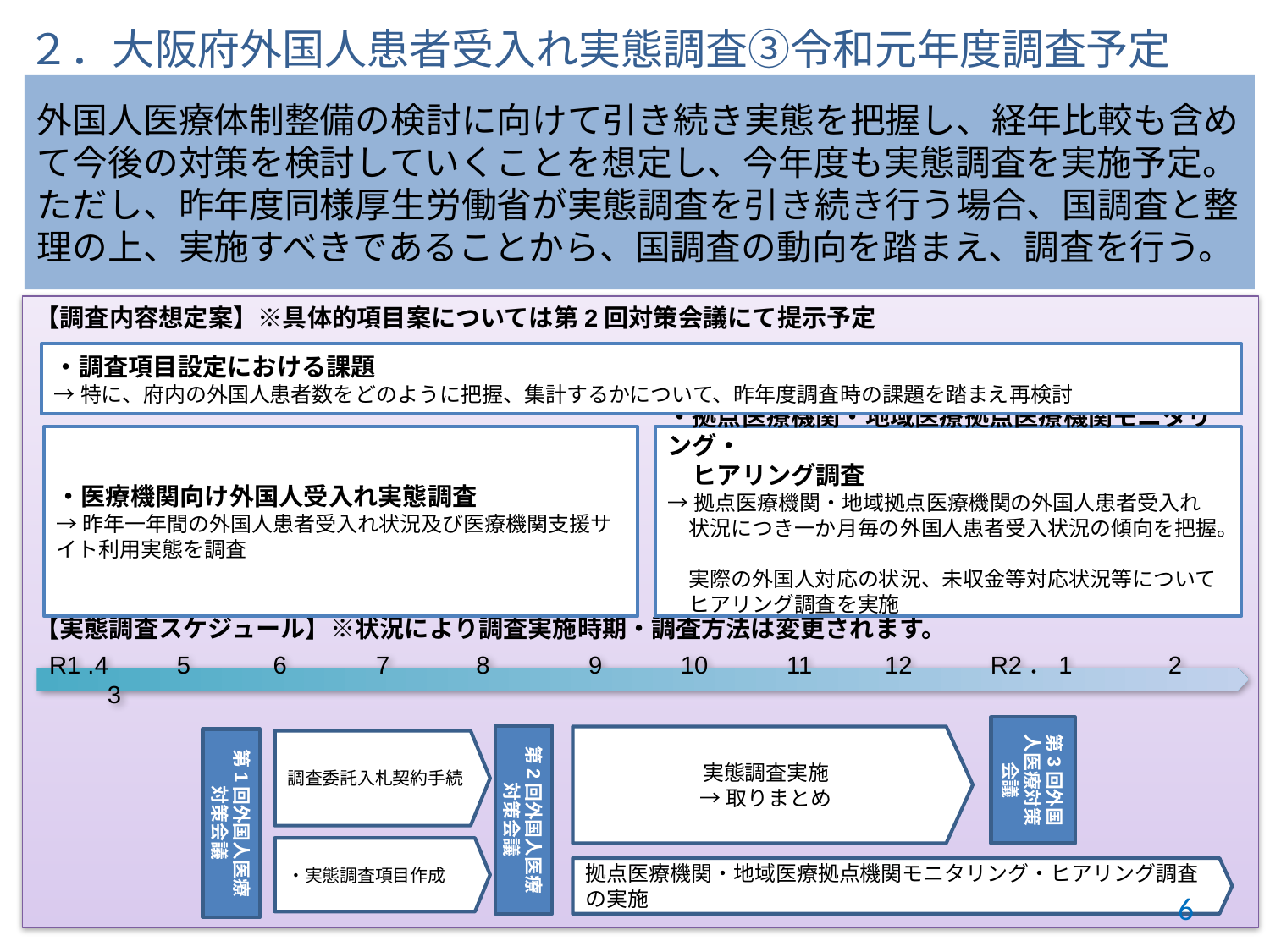

２．大阪府外国人患者受入れ実態調査③令和元年度調査予定
外国人医療体制整備の検討に向けて引き続き実態を把握し、経年比較も含めて今後の対策を検討していくことを想定し、今年度も実態調査を実施予定。
ただし、昨年度同様厚生労働省が実態調査を引き続き行う場合、国調査と整理の上、実施すべきであることから、国調査の動向を踏まえ、調査を行う。
【調査内容想定案】※具体的項目案については第2回対策会議にて提示予定

【実態調査スケジュール】※状況により調査実施時期・調査方法は変更されます。

・調査項目設定における課題
→特に、府内の外国人患者数をどのように把握、集計するかについて、昨年度調査時の課題を踏まえ再検討
・医療機関向け外国人受入れ実態調査
→昨年一年間の外国人患者受入れ状況及び医療機関支援サイト利用実態を調査
・拠点医療機関・地域医療拠点医療機関モニタリング・
　ヒアリング調査
→拠点医療機関・地域拠点医療機関の外国人患者受入れ
　状況につき一か月毎の外国人患者受入状況の傾向を把握。
　実際の外国人対応の状況、未収金等対応状況等について
　ヒアリング調査を実施
・
R1 .4   　  5   　　6    　　7  　　  8 　　 　9      　10      　11  　    12  　     R2．1 　    　 2 　　     3
第3回外国人医療対策会議
第2回外国人医療
対策会議
実態調査実施
→取りまとめ
第1回外国人医療
対策会議
調査委託入札契約手続
・実態調査項目作成
拠点医療機関・地域医療拠点機関モニタリング・ヒアリング調査の実施
6